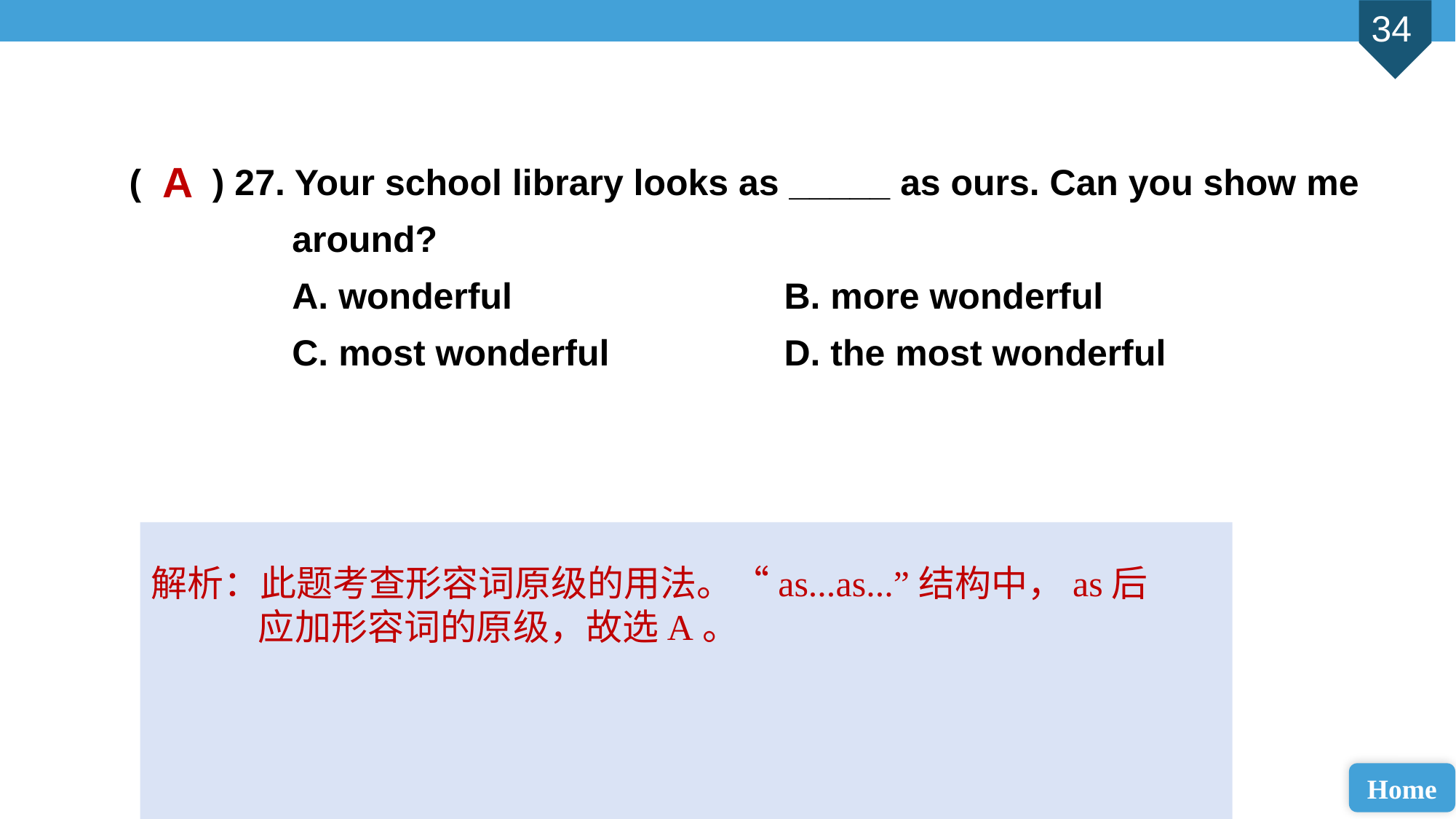

(       ) 27. Your school library looks as _____ as ours. Can you show me
                around?
                A. wonderful 			B. more wonderful
                C. most wonderful 		D. the most wonderful
A

解析：此题考查形容词原级的用法。“as...as...”结构中，as后应加形容词的原级，故选A。